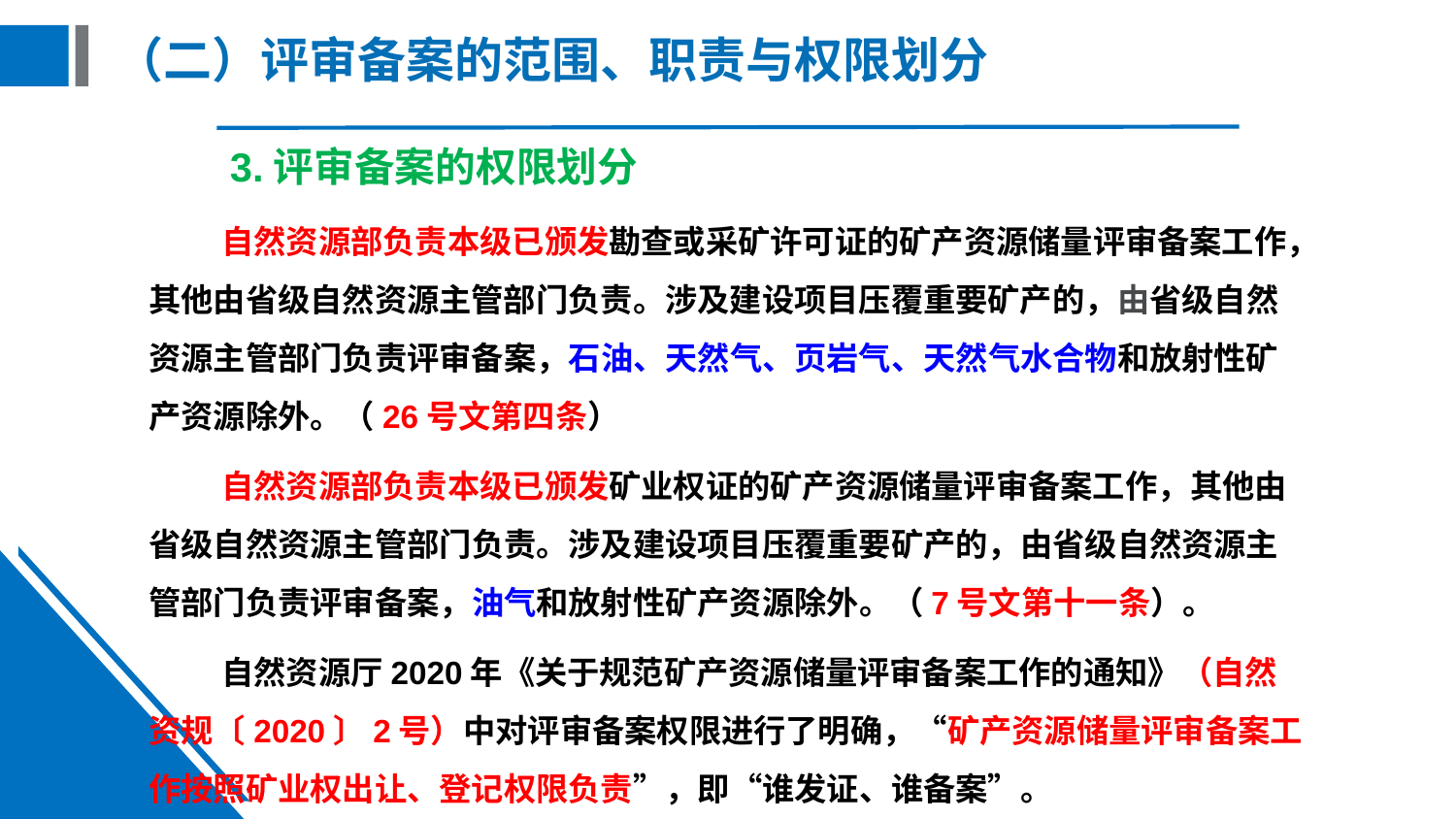

# （二）评审备案的范围、职责与权限划分
3.评审备案的权限划分
自然资源部负责本级已颁发勘查或采矿许可证的矿产资源储量评审备案工作，其他由省级自然资源主管部门负责。涉及建设项目压覆重要矿产的，由省级自然资源主管部门负责评审备案，石油、天然气、页岩气、天然气水合物和放射性矿产资源除外。（26号文第四条）
自然资源部负责本级已颁发矿业权证的矿产资源储量评审备案工作，其他由省级自然资源主管部门负责。涉及建设项目压覆重要矿产的，由省级自然资源主管部门负责评审备案，油气和放射性矿产资源除外。（7号文第十一条）。
自然资源厅2020年《关于规范矿产资源储量评审备案工作的通知》（自然资规〔2020〕2号）中对评审备案权限进行了明确，“矿产资源储量评审备案工作按照矿业权出让、登记权限负责”，即“谁发证、谁备案”。
15